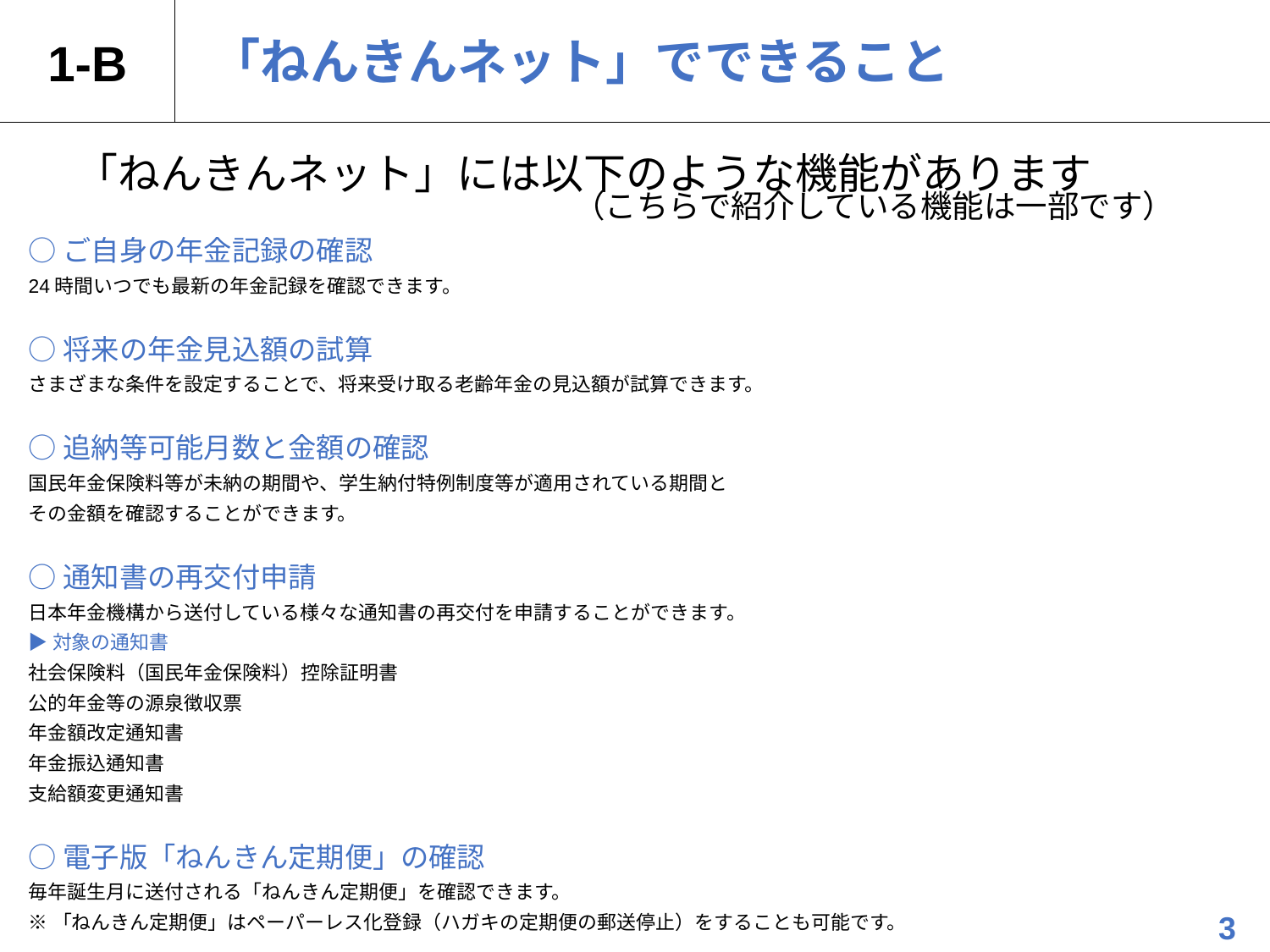

# 1-B
「ねんきんネット」でできること
「ねんきんネット」には以下のような機能があります
（こちらで紹介している機能は一部です）
○ご自身の年金記録の確認
24時間いつでも最新の年金記録を確認できます。

○将来の年金見込額の試算
さまざまな条件を設定することで、将来受け取る老齢年金の見込額が試算できます。

○追納等可能月数と金額の確認
国民年金保険料等が未納の期間や、学生納付特例制度等が適用されている期間と
その金額を確認することができます。

○通知書の再交付申請
日本年金機構から送付している様々な通知書の再交付を申請することができます。
▶対象の通知書
社会保険料（国民年金保険料）控除証明書
公的年金等の源泉徴収票
年金額改定通知書
年金振込通知書
支給額変更通知書

○電子版「ねんきん定期便」の確認
毎年誕生月に送付される「ねんきん定期便」を確認できます。
※「ねんきん定期便」はペーパーレス化登録（ハガキの定期便の郵送停止）をすることも可能です。
3